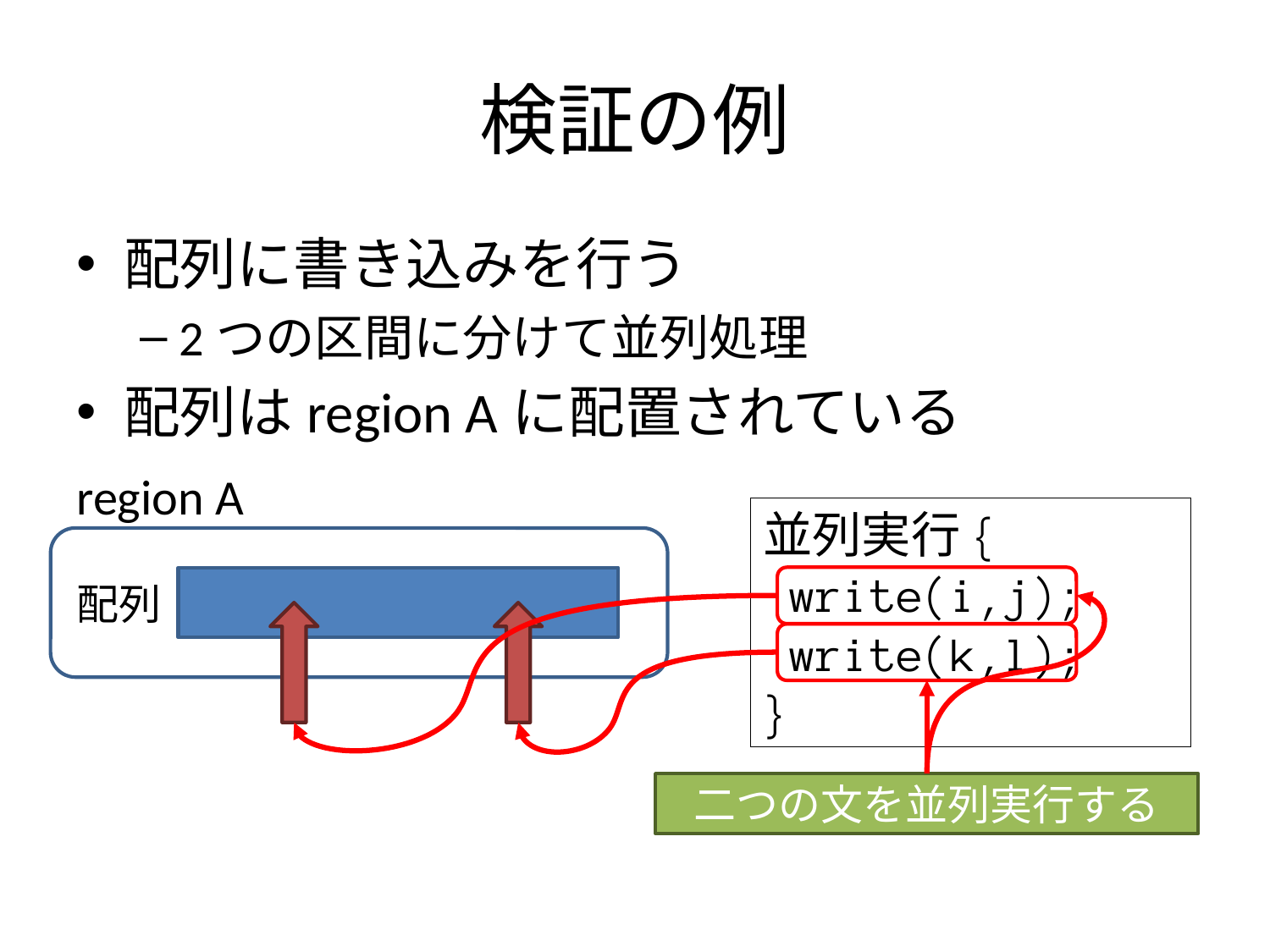

# 検証の例
配列に書き込みを行う
2つの区間に分けて並列処理
配列はregion Aに配置されている
region A
並列実行{
 write(i,j);
 write(k,l);
}

配列

二つの文を並列実行する